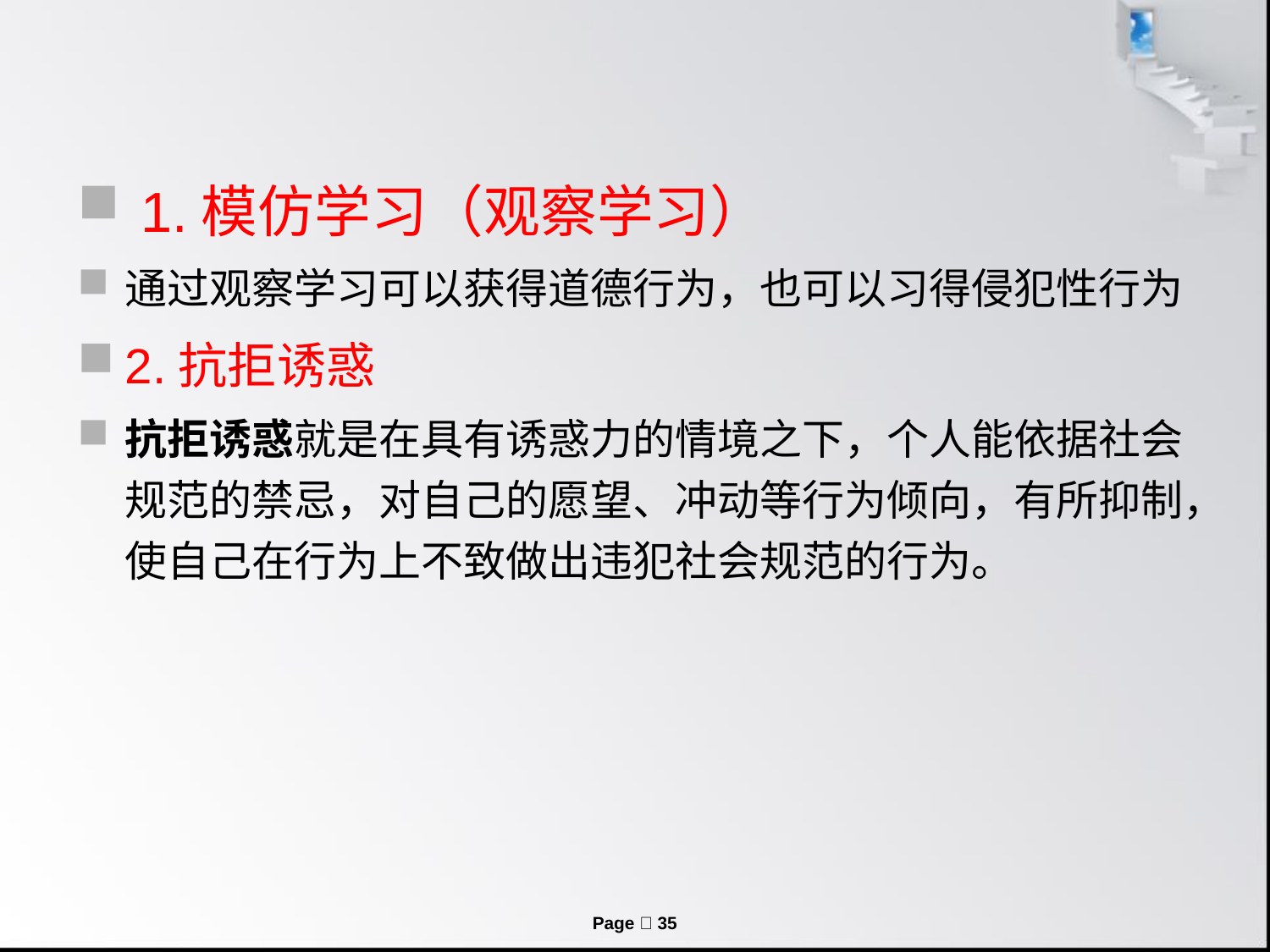

#
 1.模仿学习（观察学习）
通过观察学习可以获得道德行为，也可以习得侵犯性行为
2.抗拒诱惑
抗拒诱惑就是在具有诱惑力的情境之下，个人能依据社会规范的禁忌，对自己的愿望、冲动等行为倾向，有所抑制，使自己在行为上不致做出违犯社会规范的行为。